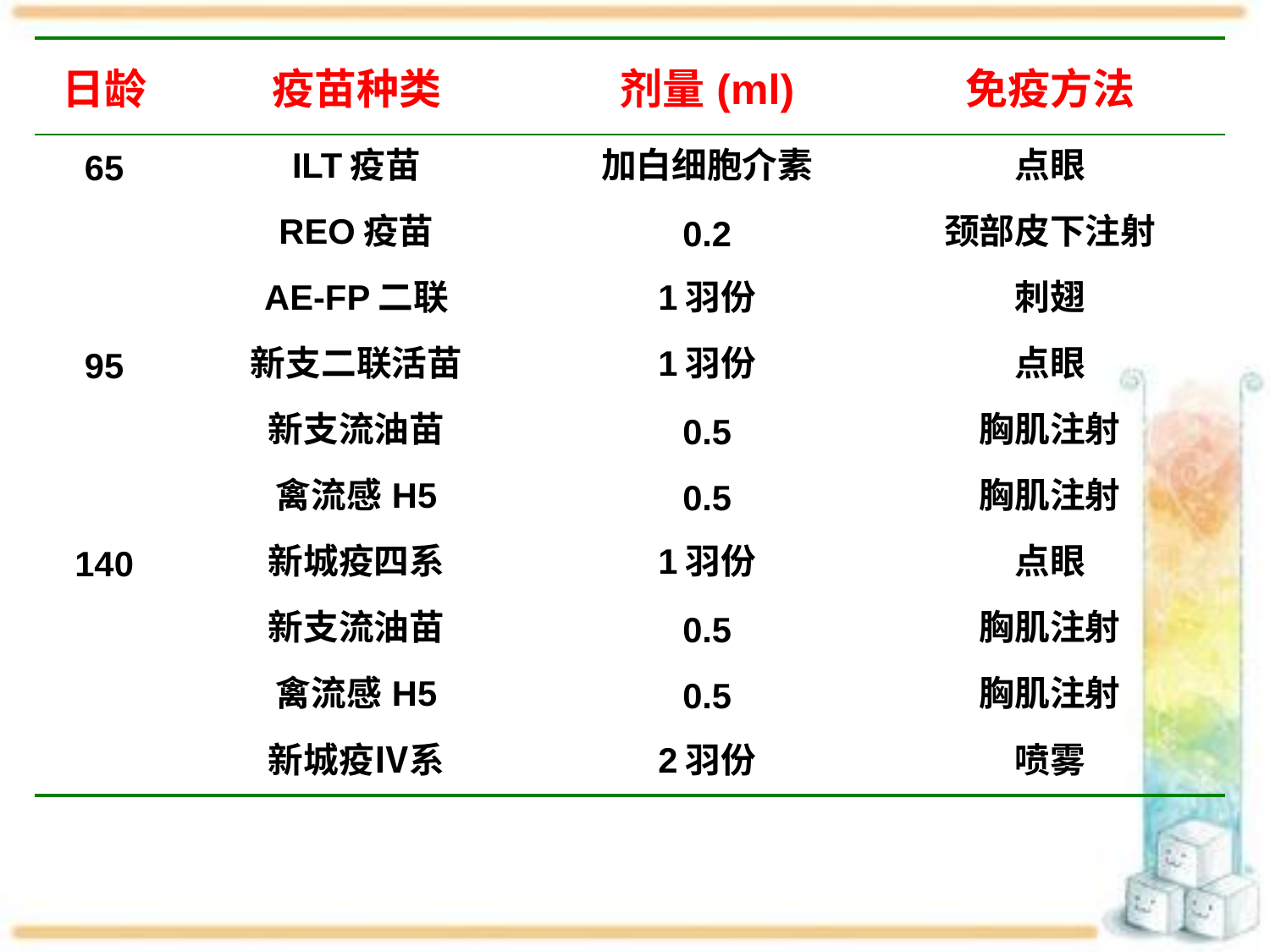

| 日龄 | 疫苗种类 | 剂量(ml) | 免疫方法 |
| --- | --- | --- | --- |
| 65 | ILT疫苗 | 加白细胞介素 | 点眼 |
|  | REO疫苗 | 0.2 | 颈部皮下注射 |
|  | AE-FP二联 | 1羽份 | 刺翅 |
| 95 | 新支二联活苗 | 1羽份 | 点眼 |
|  | 新支流油苗 | 0.5 | 胸肌注射 |
|  | 禽流感H5 | 0.5 | 胸肌注射 |
| 140 | 新城疫四系 | 1羽份 | 点眼 |
|  | 新支流油苗 | 0.5 | 胸肌注射 |
|  | 禽流感H5 | 0.5 | 胸肌注射 |
|  | 新城疫Ⅳ系 | 2羽份 | 喷雾 |